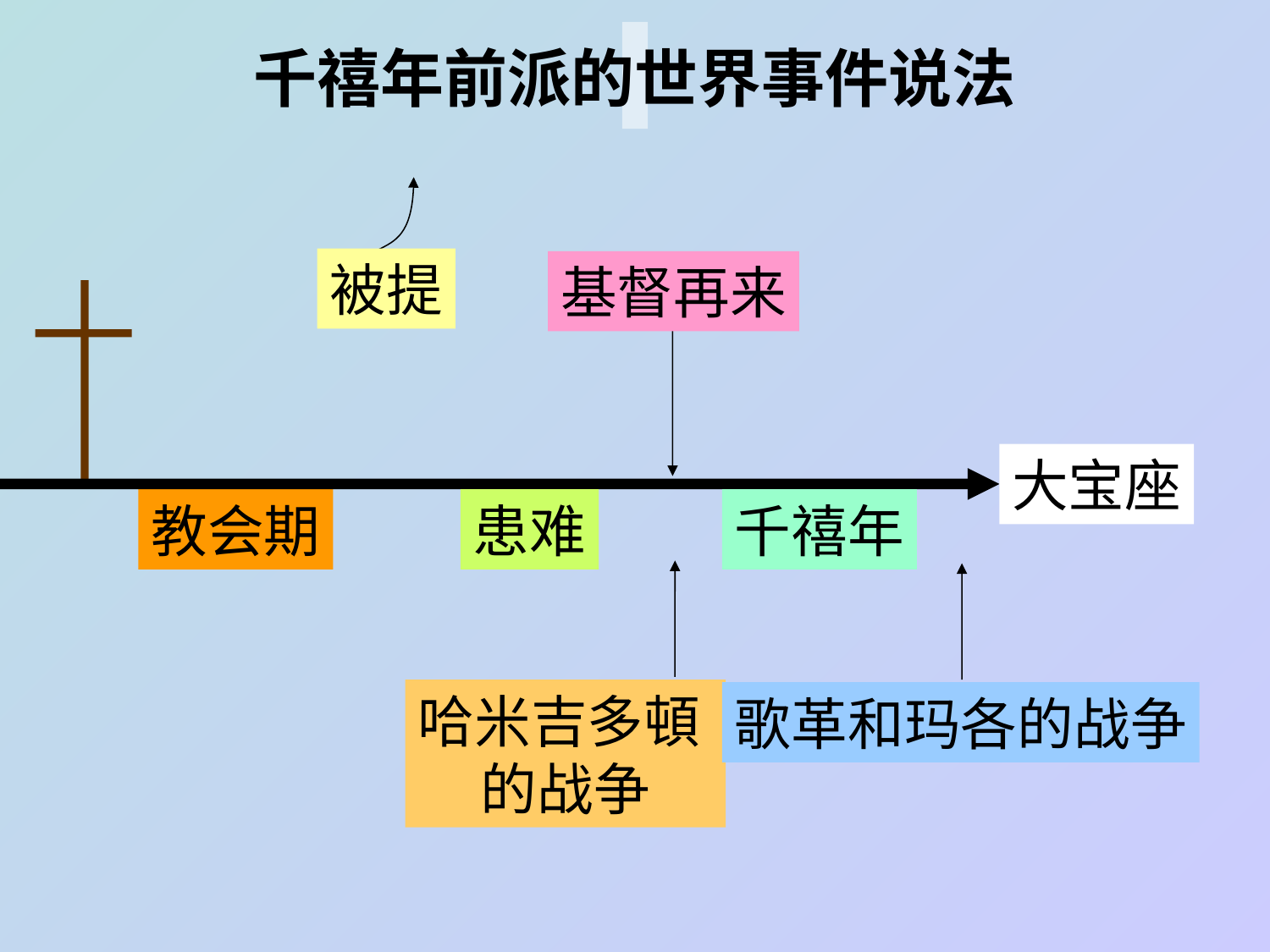

# 千禧年前派的世界事件说法
被提
基督再来

大宝座

教会期
患难
千禧年

哈米吉多頓
的战争
歌革和玛各的战争